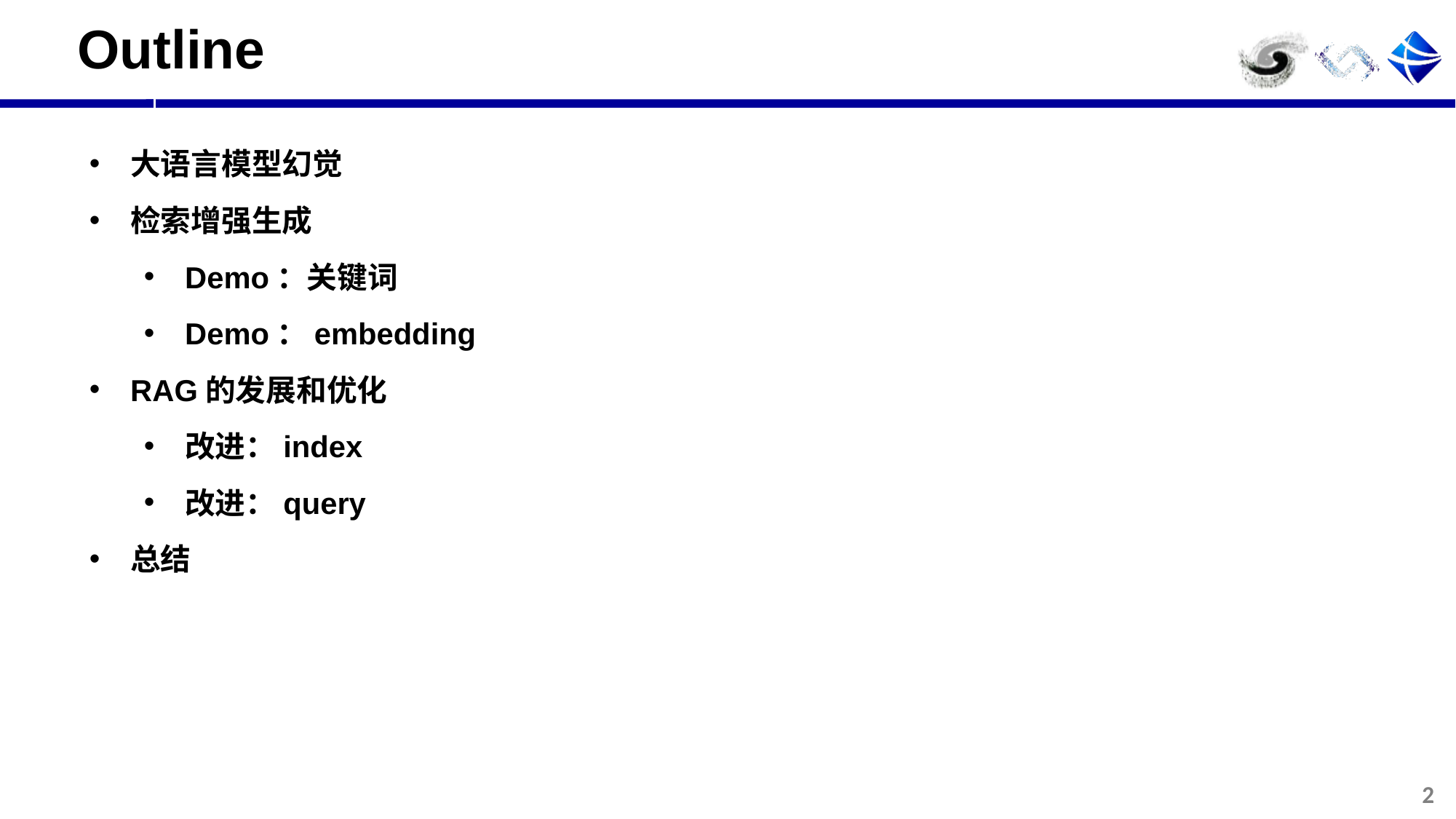

# Outline
大语言模型幻觉
检索增强生成
Demo：关键词
Demo：embedding
RAG的发展和优化
改进：index
改进：query
总结